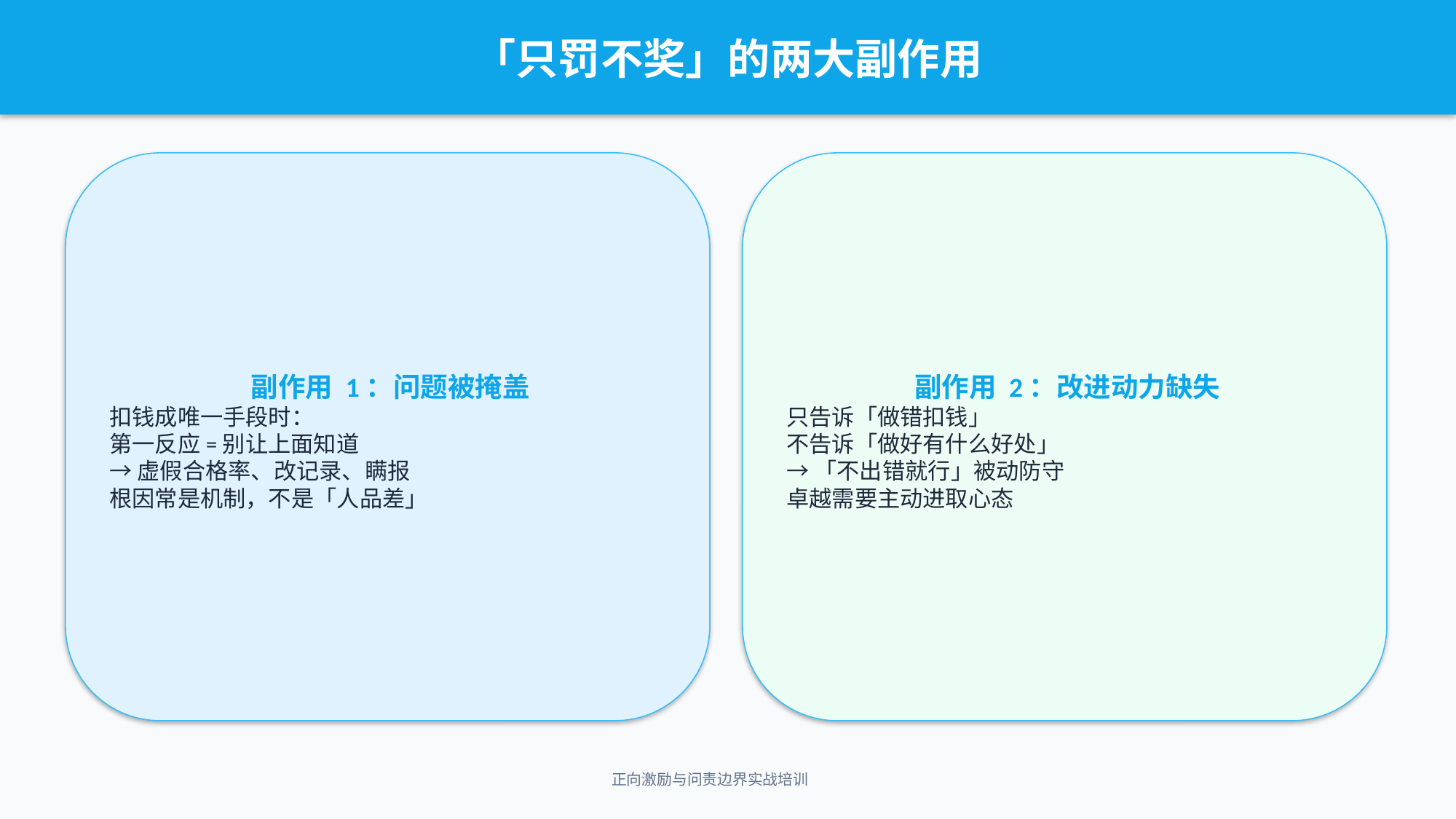

「只罚不奖」的两大副作用
副作用 1：问题被掩盖
扣钱成唯一手段时：
第一反应=别让上面知道
→ 虚假合格率、改记录、瞒报
根因常是机制，不是「人品差」
副作用 2：改进动力缺失
只告诉「做错扣钱」
不告诉「做好有什么好处」
→ 「不出错就行」被动防守
卓越需要主动进取心态
正向激励与问责边界实战培训